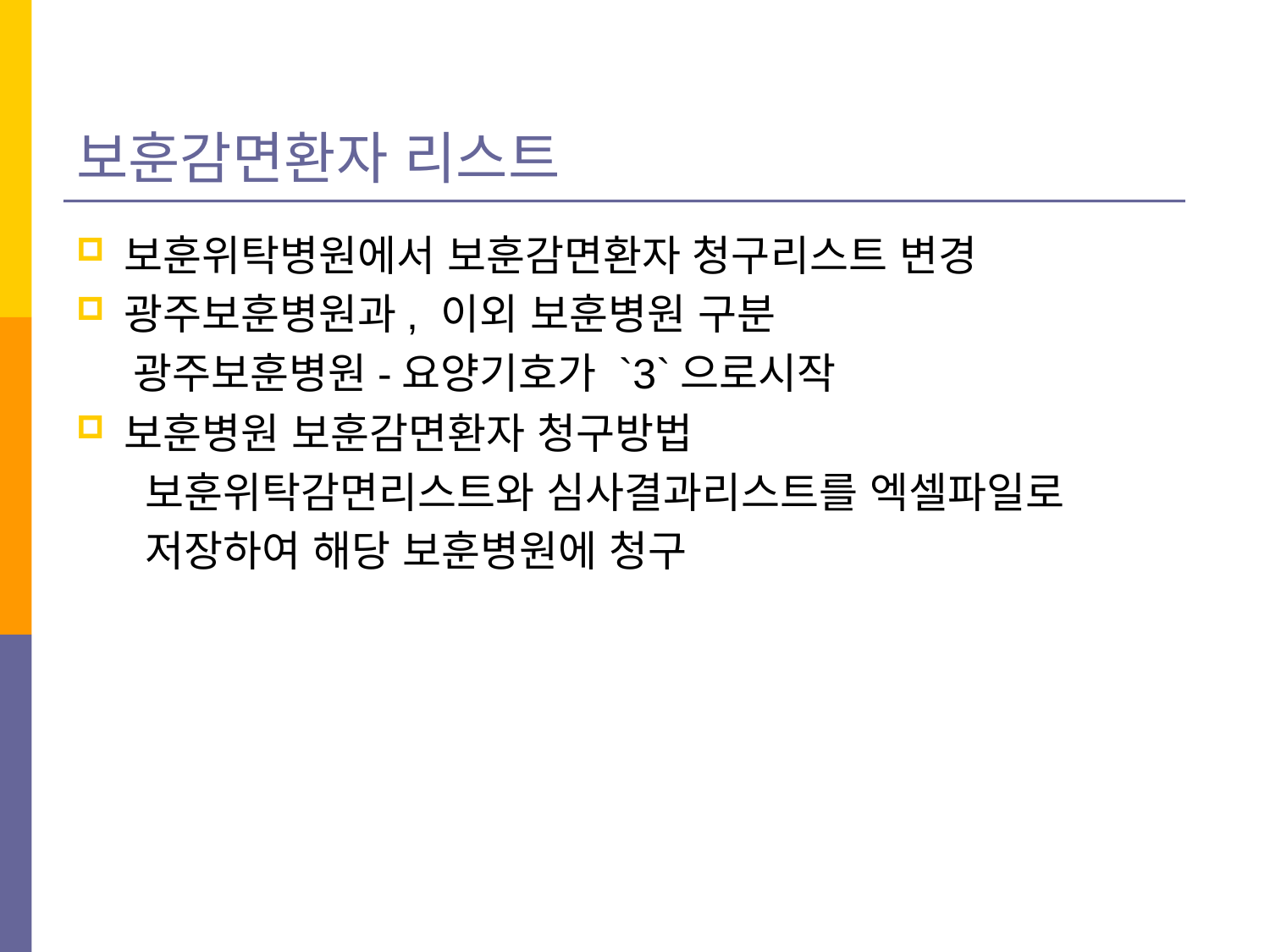

# 보훈감면환자 리스트
보훈위탁병원에서 보훈감면환자 청구리스트 변경
광주보훈병원과, 이외 보훈병원 구분
    광주보훈병원-요양기호가 `3`으로시작
보훈병원 보훈감면환자 청구방법
     보훈위탁감면리스트와 심사결과리스트를 엑셀파일로
     저장하여 해당 보훈병원에 청구